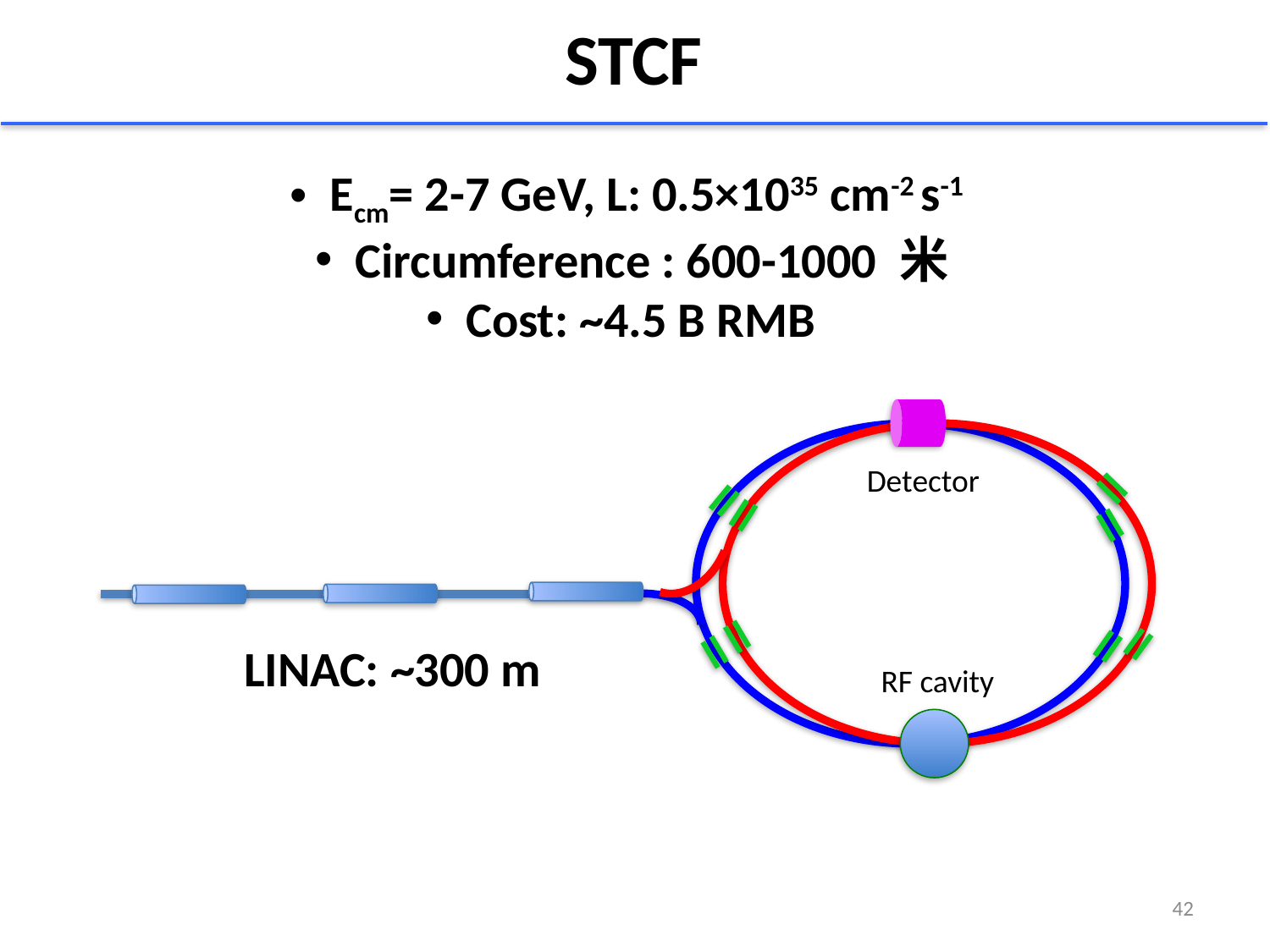

# STCF
Ecm= 2-7 GeV, L: 0.5×1035 cm-2 s-1
Circumference : 600-1000 米
Cost: ~4.5 B RMB

Detector

RF cavity

LINAC: ~300 m
42